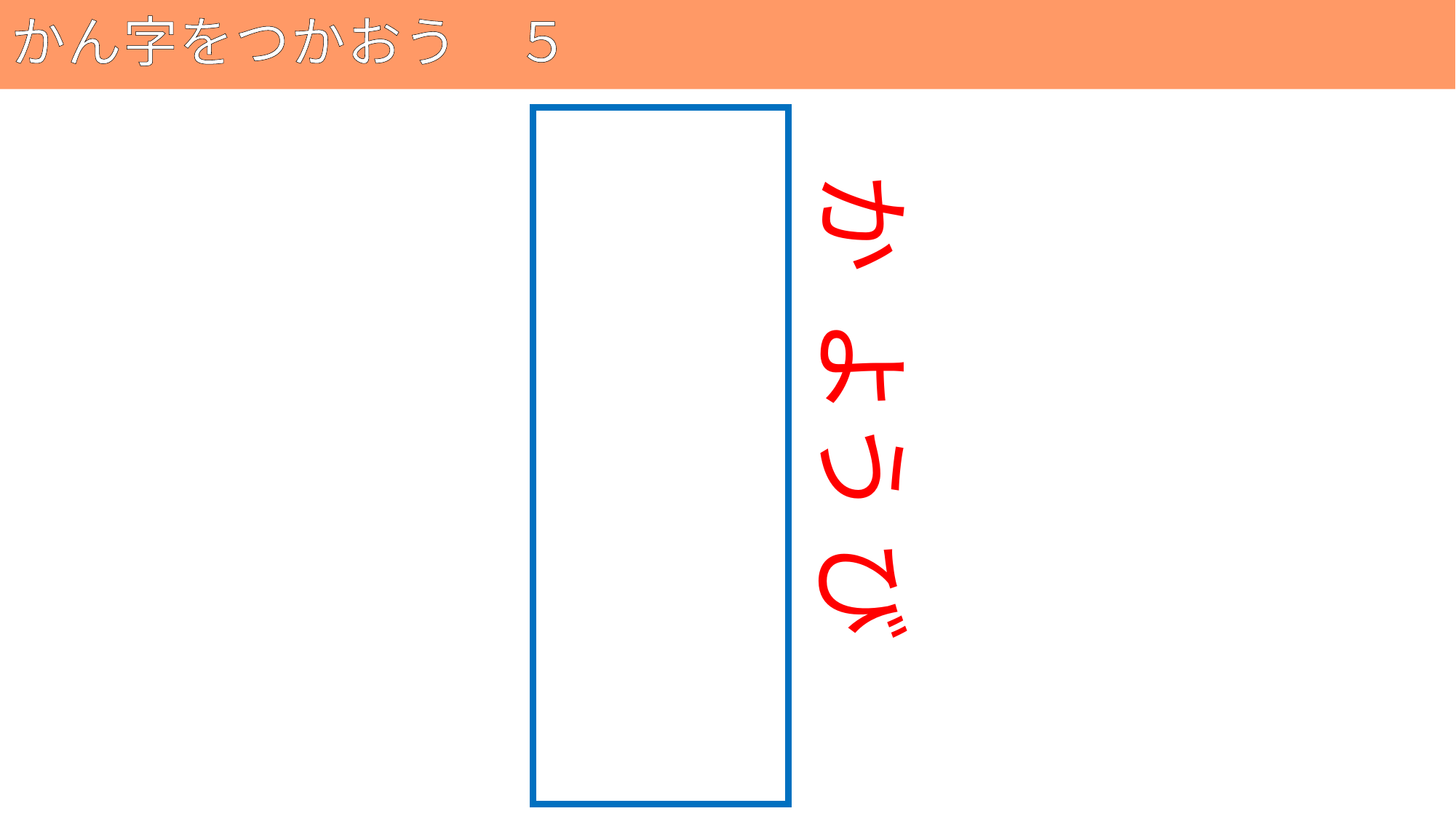

# かん字をつかおう　５
68

火曜日
か  よう び